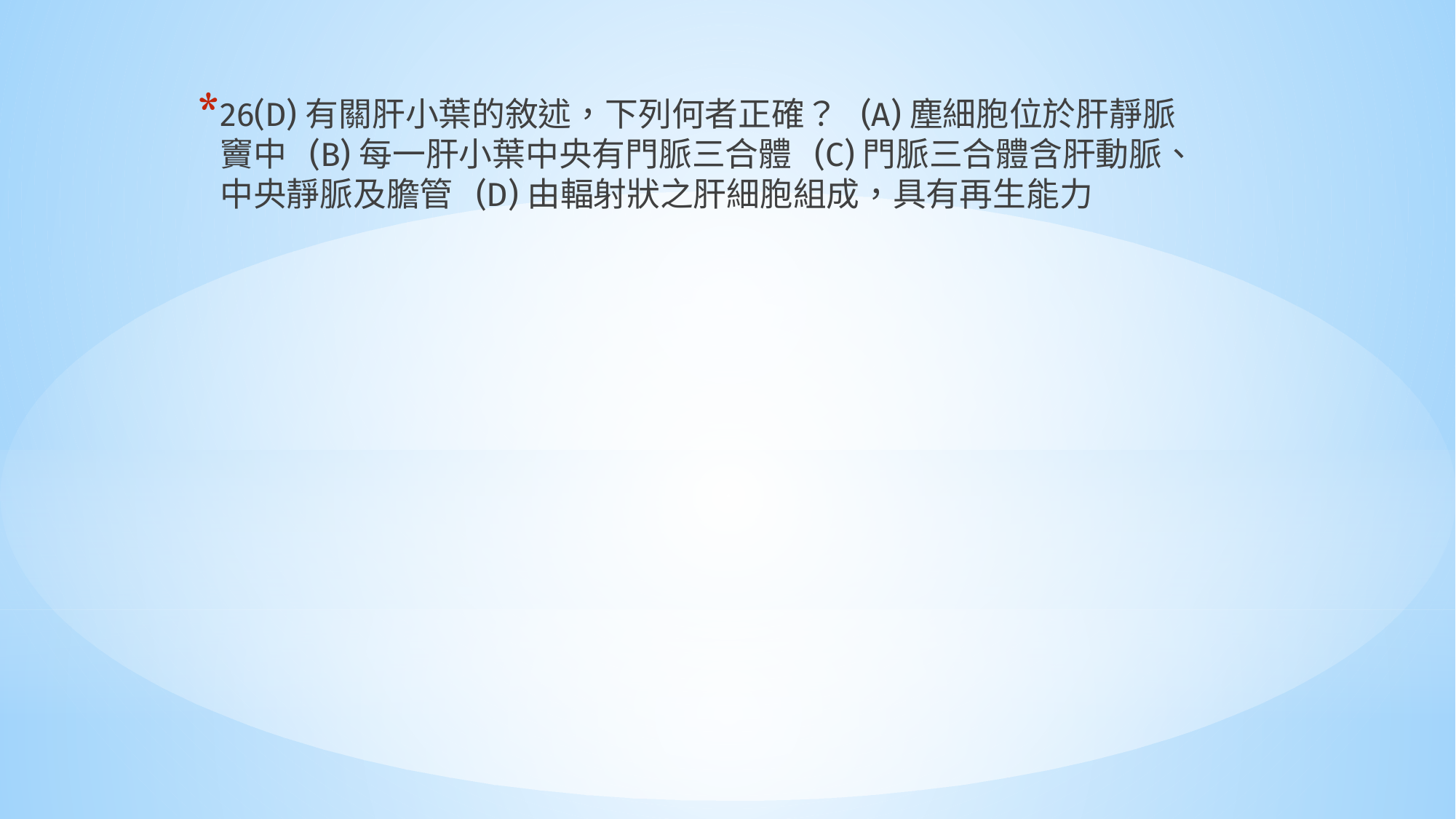

26(D)有關肝小葉的敘述，下列何者正確？  (A)塵細胞位於肝靜脈竇中  (B)每一肝小葉中央有門脈三合體  (C)門脈三合體含肝動脈、中央靜脈及膽管  (D)由輻射狀之肝細胞組成，具有再生能力
#